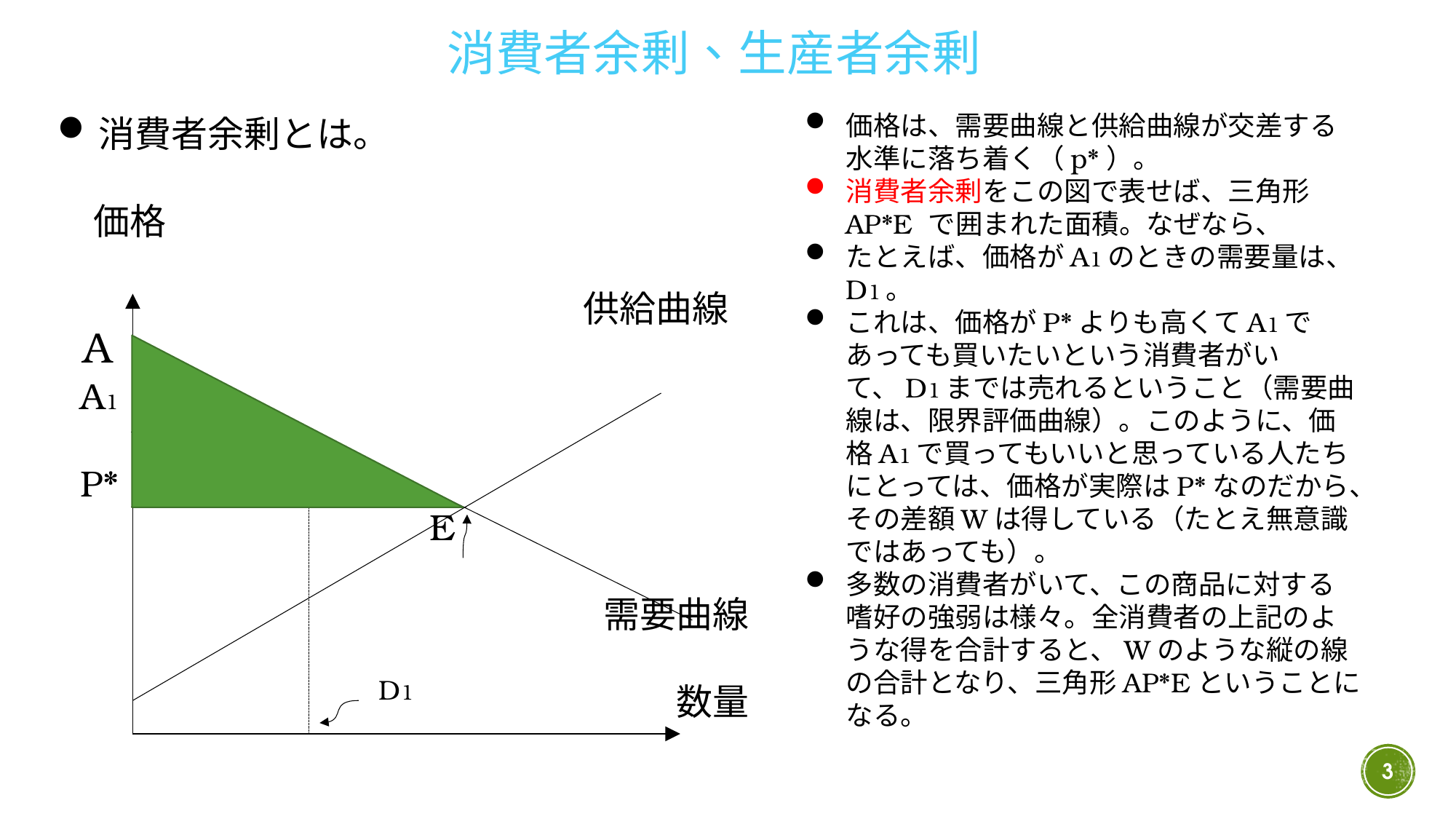

消費者余剰、生産者余剰
価格は、需要曲線と供給曲線が交差する水準に落ち着く（p*）。
消費者余剰をこの図で表せば、三角形AP*E で囲まれた面積。なぜなら、
たとえば、価格がA1のときの需要量は、D1。
これは、価格がP*よりも高くてA1であっても買いたいという消費者がいて、D1までは売れるということ（需要曲線は、限界評価曲線）。このように、価格A1で買ってもいいと思っている人たちにとっては、価格が実際はP*なのだから、その差額Wは得している（たとえ無意識ではあっても）。
多数の消費者がいて、この商品に対する嗜好の強弱は様々。全消費者の上記のような得を合計すると、Wのような縦の線の合計となり、三角形AP*Eということになる。

消費者余剰とは。

　価格

　  　　　　　　　　　　　　　供給曲線

  A1
  　　　　W
  P*
　　　　　　　　　　E

　　　　　　　　　　　　　　　需要曲線

　　　　　　　　　　　　　　　　　数量
A

D1
3